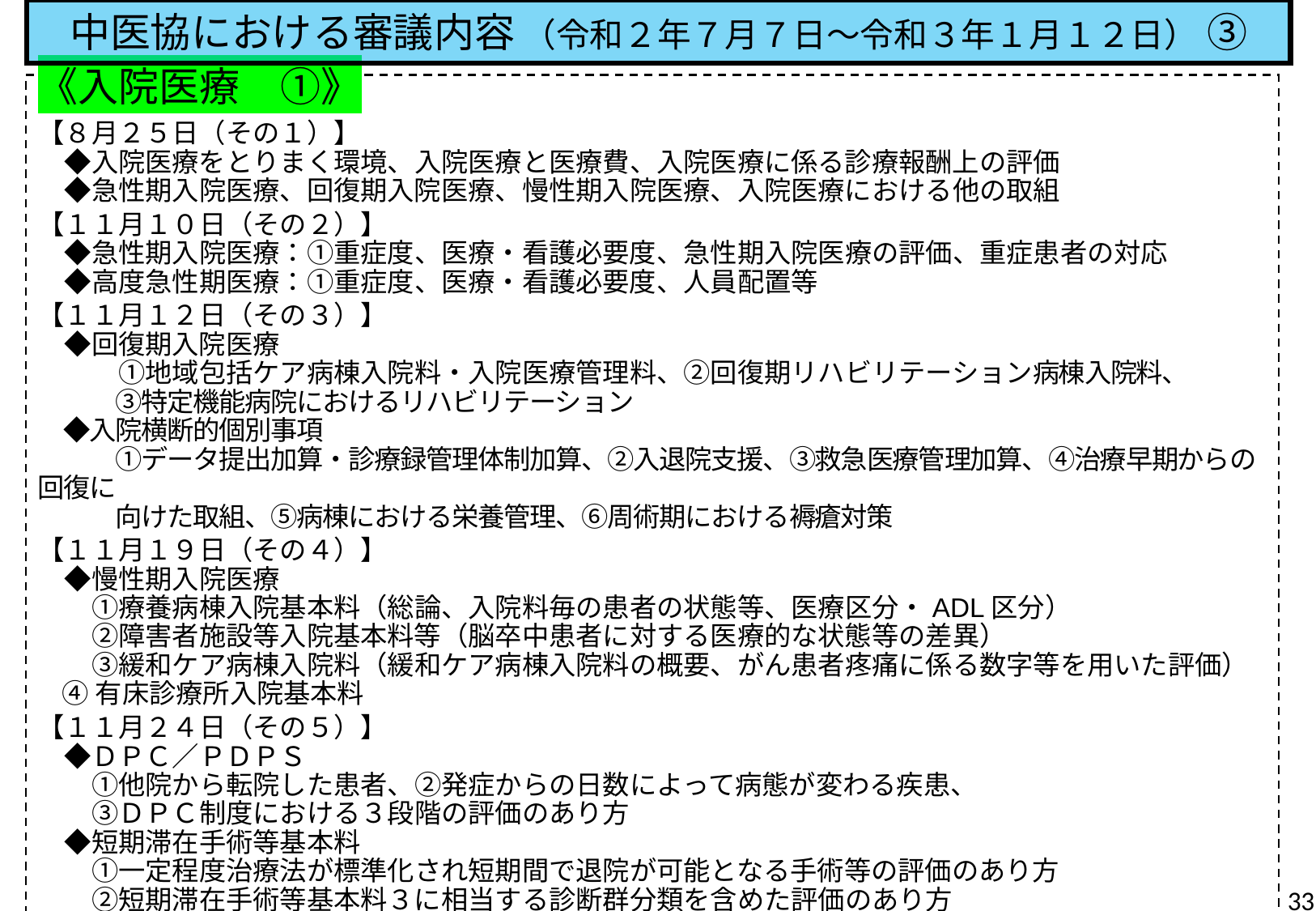

中医協における審議内容 （令和２年７月７日～令和３年１月１２日） ③
《入院医療　①》
【８月２５日（その１）】
　◆入院医療をとりまく環境、入院医療と医療費、入院医療に係る診療報酬上の評価
　◆急性期入院医療、回復期入院医療、慢性期入院医療、入院医療における他の取組
【１１月１０日（その２）】
　◆急性期入院医療：①重症度、医療・看護必要度、急性期入院医療の評価、重症患者の対応
　◆高度急性期医療：①重症度、医療・看護必要度、人員配置等
【１１月１２日（その３）】
　◆回復期入院医療
　　　①地域包括ケア病棟入院料・入院医療管理料、②回復期リハビリテーション病棟入院料、
　　　③特定機能病院におけるリハビリテーション
　◆入院横断的個別事項
　　　①データ提出加算・診療録管理体制加算、②入退院支援、③救急医療管理加算、④治療早期からの回復に
　　　向けた取組、⑤病棟における栄養管理、⑥周術期における褥瘡対策
【１１月１９日（その４）】
　◆慢性期入院医療
　　①療養病棟入院基本料（総論、入院料毎の患者の状態等、医療区分・ADL区分）
　　②障害者施設等入院基本料等（脳卒中患者に対する医療的な状態等の差異）
　　③緩和ケア病棟入院料（緩和ケア病棟入院料の概要、がん患者疼痛に係る数字等を用いた評価）
    ④有床診療所入院基本料
【１１月２４日（その５）】
　◆ＤＰＣ／ＰＤＰＳ
　　①他院から転院した患者、②発症からの日数によって病態が変わる疾患、
　　③ＤＰＣ制度における３段階の評価のあり方
　◆短期滞在手術等基本料
　　①一定程度治療法が標準化され短期間で退院が可能となる手術等の評価のあり方
　　②短期滞在手術等基本料３に相当する診断群分類を含めた評価のあり方
33